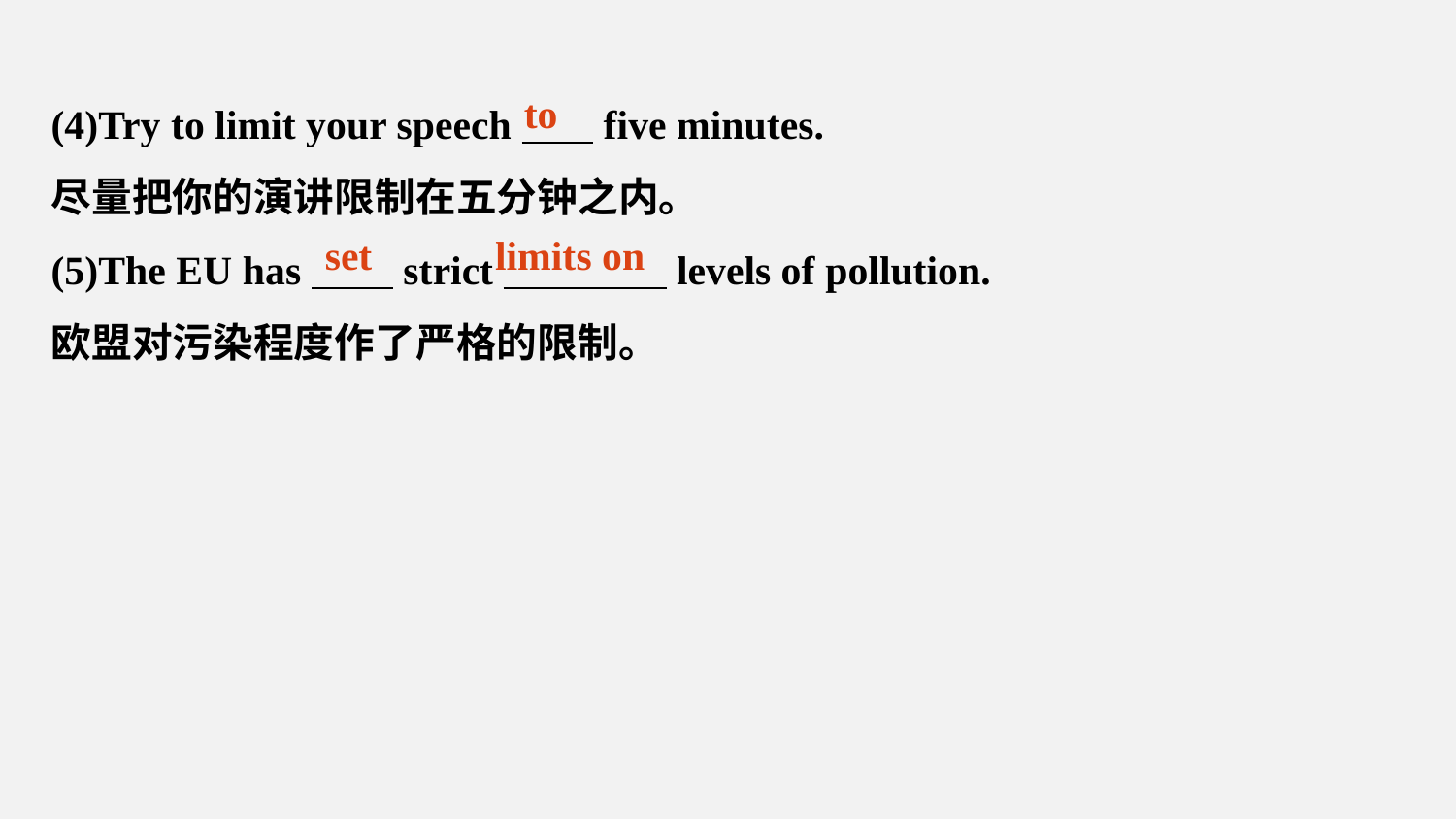

(4)Try to limit your speech         five minutes.
尽量把你的演讲限制在五分钟之内。
(5)The EU has          strict                  levels of pollution.
欧盟对污染程度作了严格的限制。
to
set
limits on